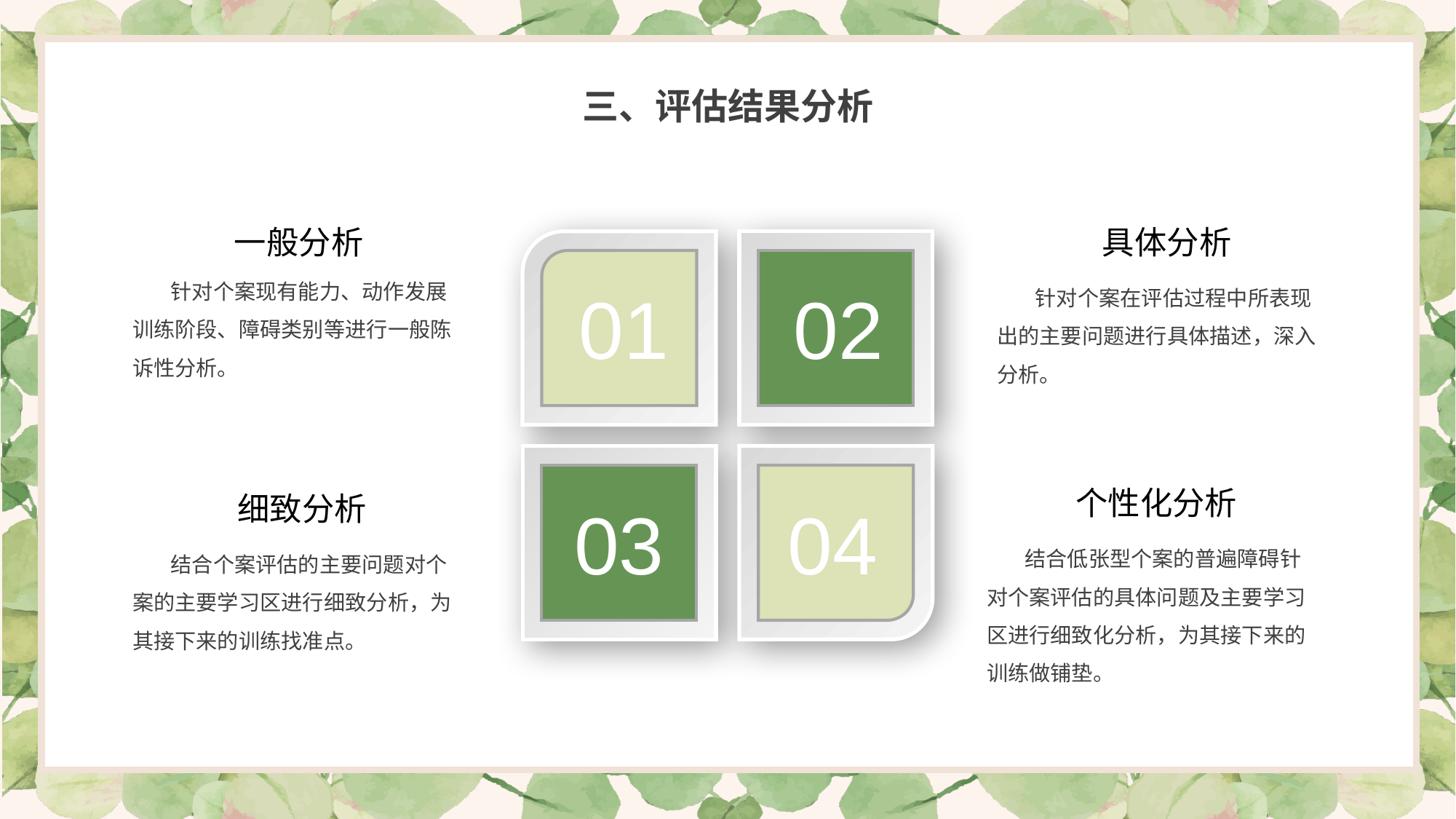

三、评估结果分析
一般分析
       针对个案现有能力、动作发展训练阶段、障碍类别等进行一般陈诉性分析。
具体分析
       针对个案在评估过程中所表现出的主要问题进行具体描述，深入分析。

01

02

03

04
个性化分析
       结合低张型个案的普遍障碍针对个案评估的具体问题及主要学习区进行细致化分析，为其接下来的训练做铺垫。
细致分析
       结合个案评估的主要问题对个案的主要学习区进行细致分析，为其接下来的训练找准点。